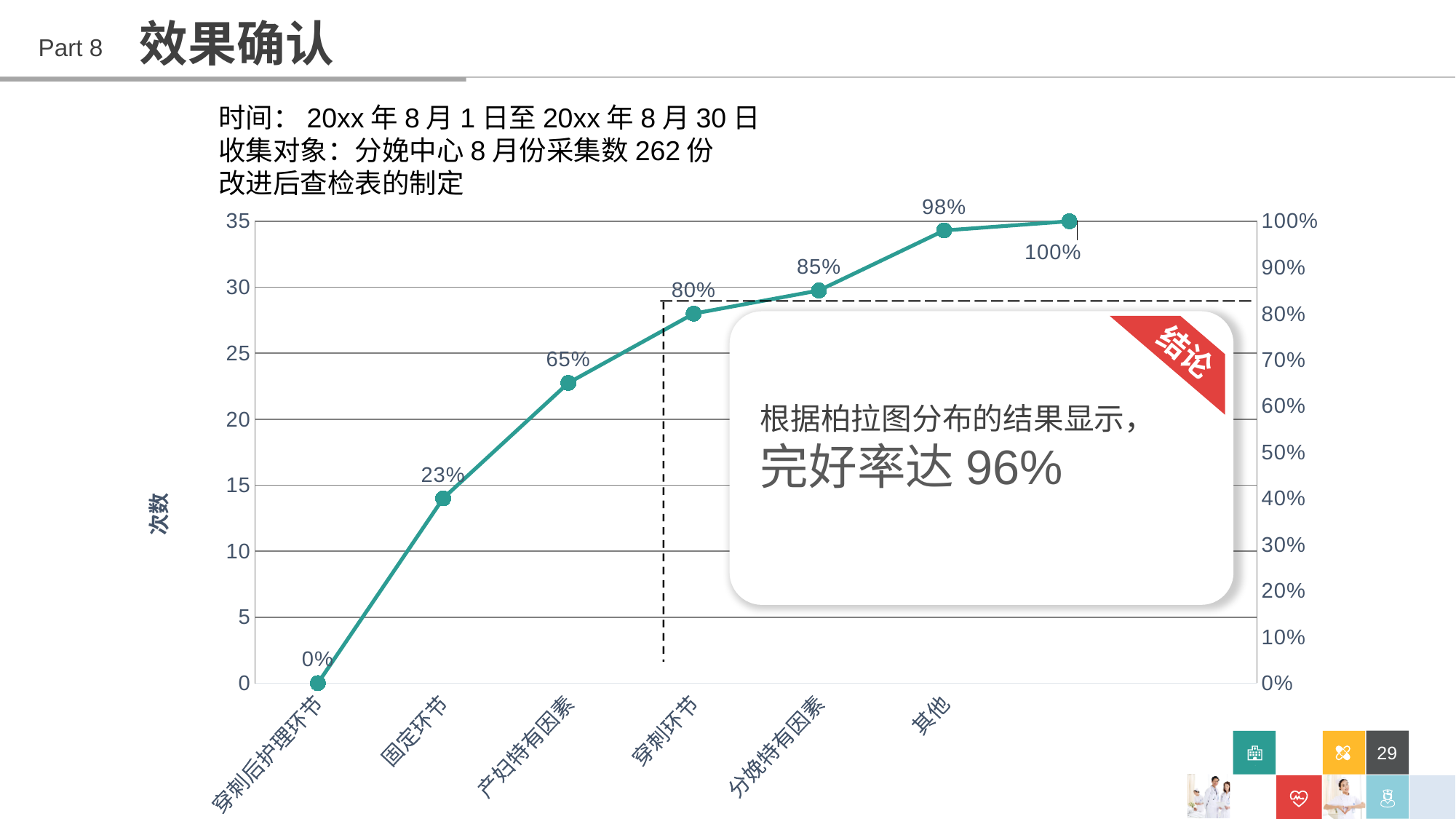

效果确认
Part 8
时间：20xx年8月1日至20xx年8月30日
收集对象：分娩中心8月份采集数262份
改进后查检表的制定

### Chart

| Category |  | 系列2 |
|---|---|---|
| 穿刺后护理环节 | 3.0 | 0.0 |
| 固定环节 | 2.0 | 0.4 |
| 产妇特有因素 | 2.0 | 0.65 |
| 穿刺环节 | 1.0 | 0.8 |
| 分娩特有因素 | 1.0 | 0.85 |
| 其他 | 1.0 | 0.98 |

结论
根据柏拉图分布的结果显示，
完好率达96%